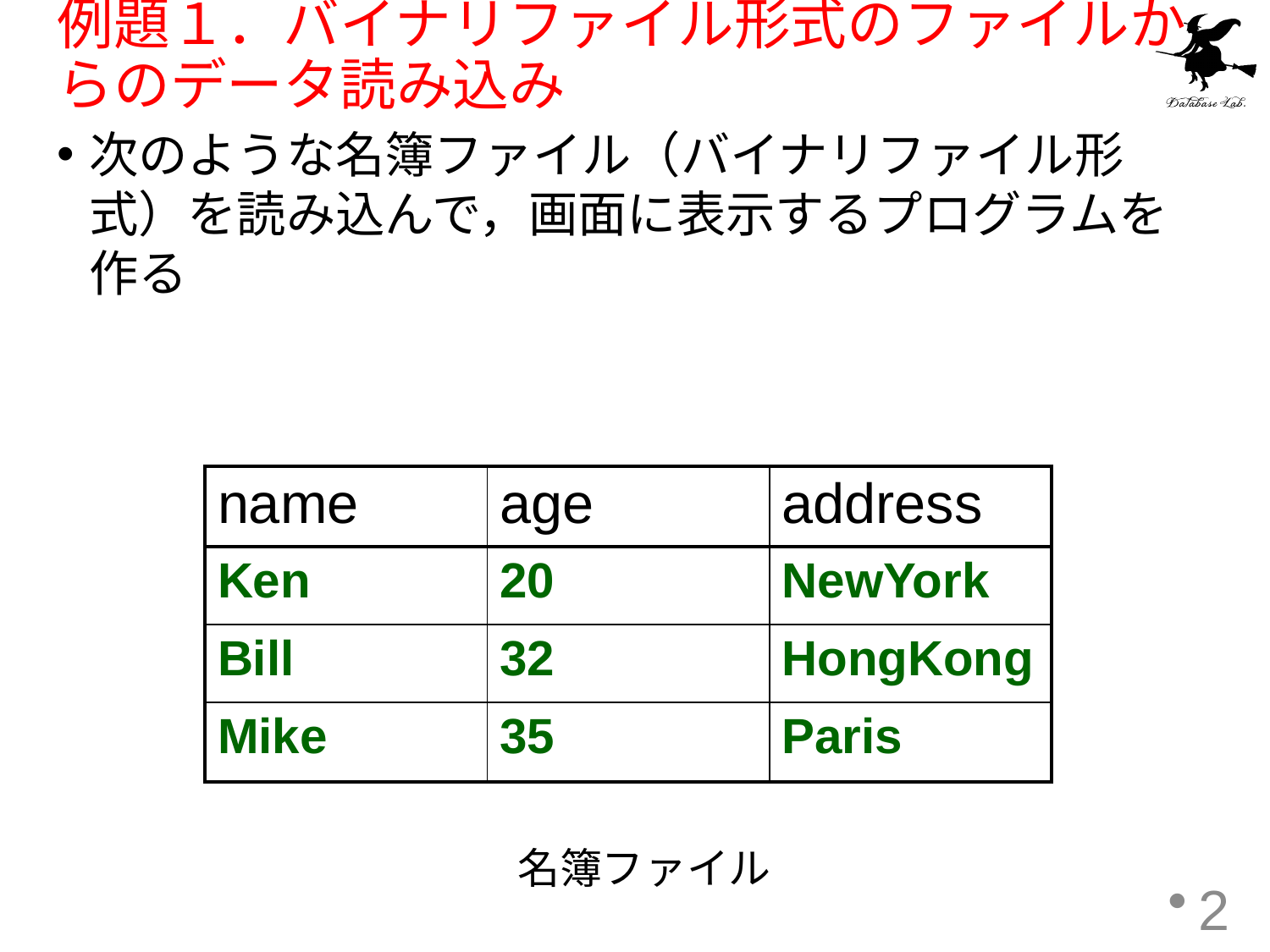

# 例題１．バイナリファイル形式のファイルからのデータ読み込み
次のような名簿ファイル（バイナリファイル形式）を読み込んで，画面に表示するプログラムを作る

| name | age | address |
| --- | --- | --- |
| Ken | 20 | NewYork |
| Bill | 32 | HongKong |
| Mike | 35 | Paris |
名簿ファイル
2